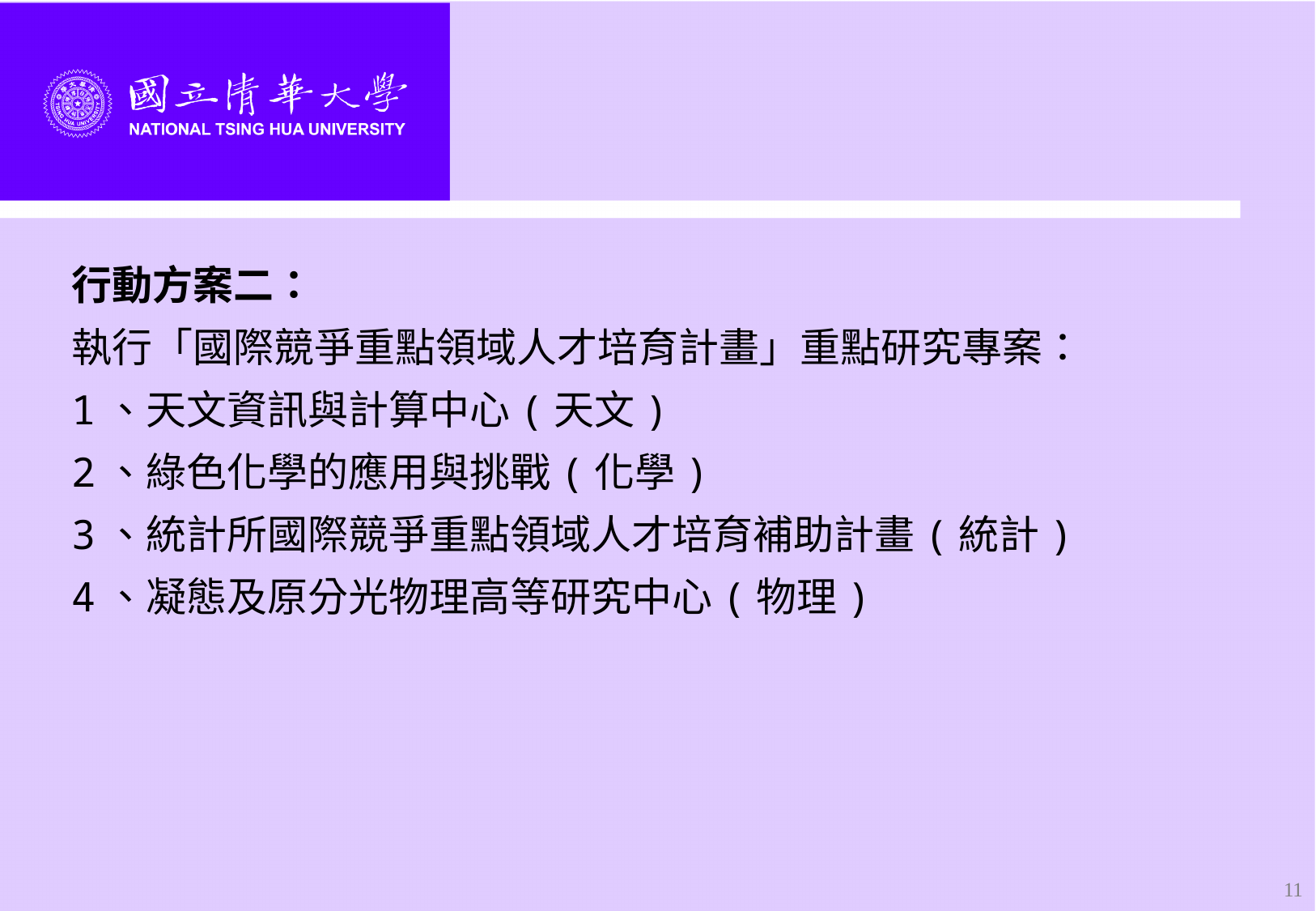

#

行動方案二：
執行「國際競爭重點領域人才培育計畫」重點研究專案：
1、天文資訊與計算中心(天文)
2、綠色化學的應用與挑戰(化學)
3、統計所國際競爭重點領域人才培育補助計畫(統計)
4、凝態及原分光物理高等研究中心(物理)

11